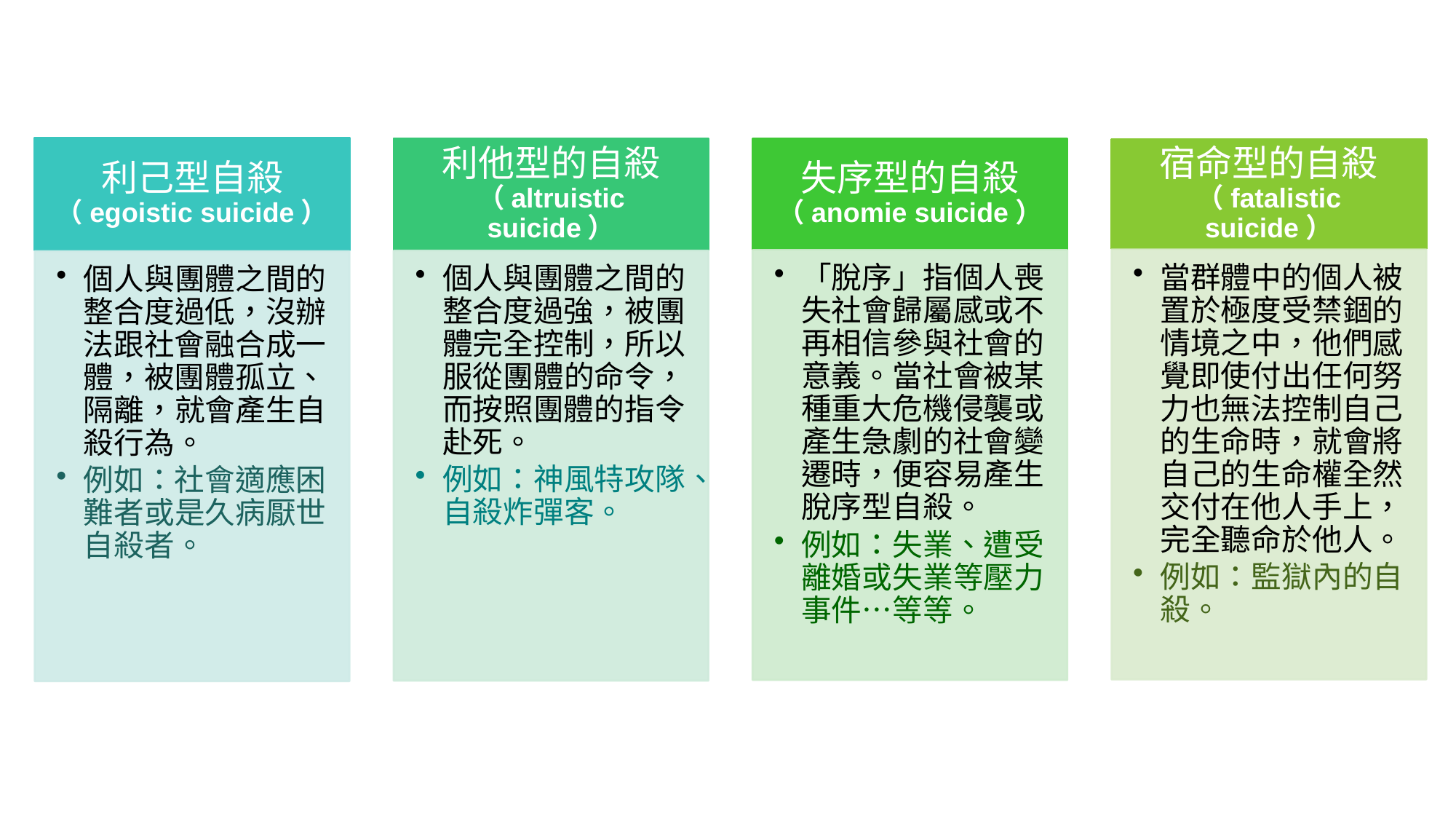

利己型自殺
（egoistic suicide）
個人與團體之間的整合度過低，沒辦法跟社會融合成一體，被團體孤立、隔離，就會產生自殺行為。
例如：社會適應困難者或是久病厭世自殺者。
利他型的自殺（altruistic suicide）
個人與團體之間的整合度過強，被團體完全控制，所以服從團體的命令，而按照團體的指令赴死。
例如：神風特攻隊、自殺炸彈客。
失序型的自殺
（anomie suicide）
「脫序」指個人喪失社會歸屬感或不再相信參與社會的意義。當社會被某種重大危機侵襲或產生急劇的社會變遷時，便容易產生脫序型自殺。
例如：失業、遭受離婚或失業等壓力事件…等等。
宿命型的自殺（fatalistic suicide）
當群體中的個人被置於極度受禁錮的情境之中，他們感覺即使付出任何努力也無法控制自己的生命時，就會將自己的生命權全然交付在他人手上，完全聽命於他人。
例如：監獄內的自殺。